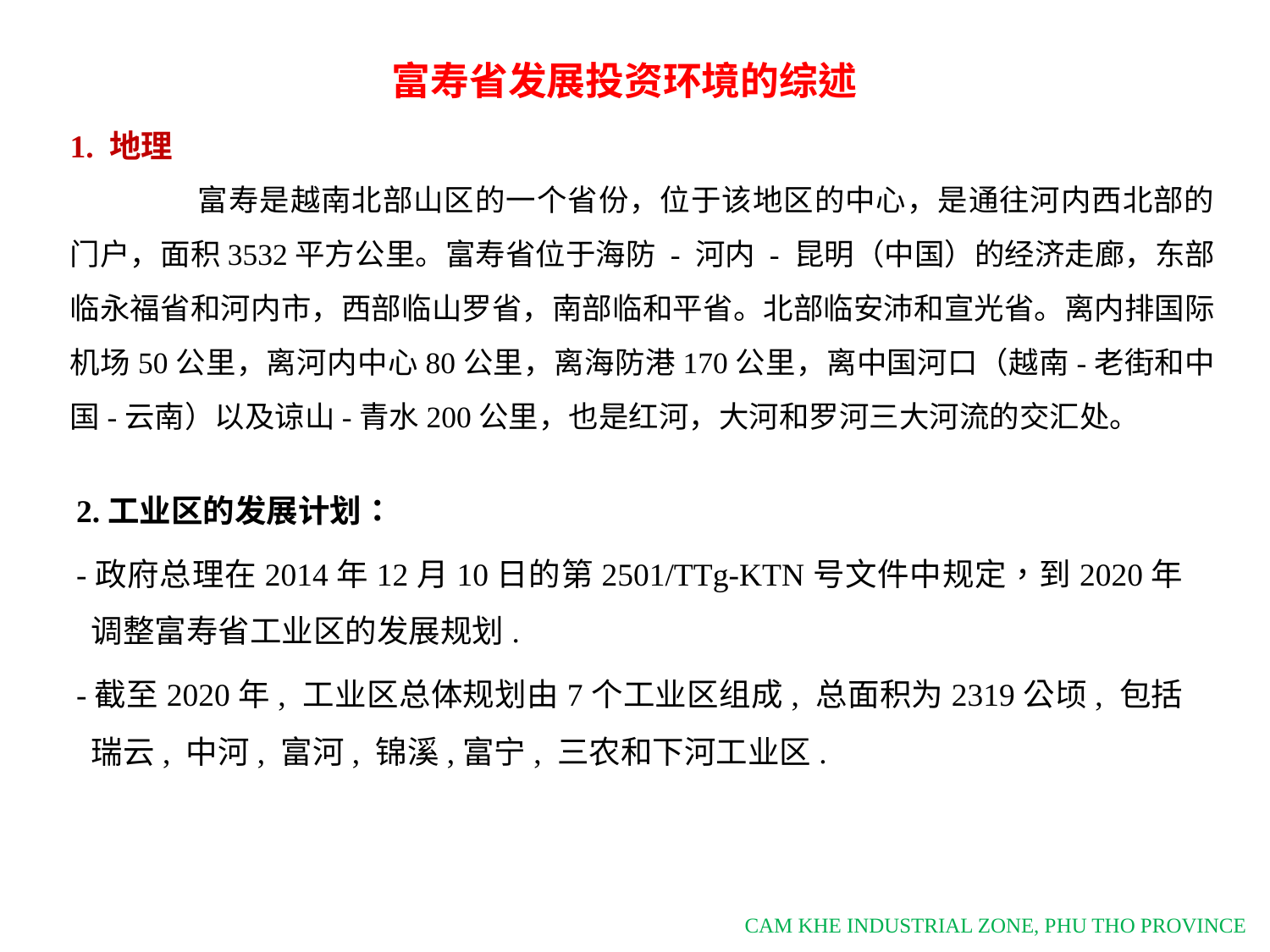

富寿省发展投资环境的综述
1. 地理
	富寿是越南北部山区的一个省份，位于该地区的中心，是通往河内西北部的门户，面积3532平方公里。富寿省位于海防 - 河内 - 昆明（中国）的经济走廊，东部临永福省和河内市，西部临山罗省，南部临和平省。北部临安沛和宣光省。离内排国际机场50公里，离河内中心80公里，离海防港170公里，离中国河口（越南-老街和中国-云南）以及谅山-青水200公里，也是红河，大河和罗河三大河流的交汇处。

2.工业区的发展计划：
-政府总理在2014年12月10日的第2501/TTg-KTN号文件中规定，到2020年调整富寿省工业区的发展规划.
-截至2020年, 工业区总体规划由7个工业区组成, 总面积为2319公顷, 包括瑞云, 中河, 富河, 锦溪,富宁, 三农和下河工业区.

CAM KHE INDUSTRIAL ZONE, PHU THO PROVINCE